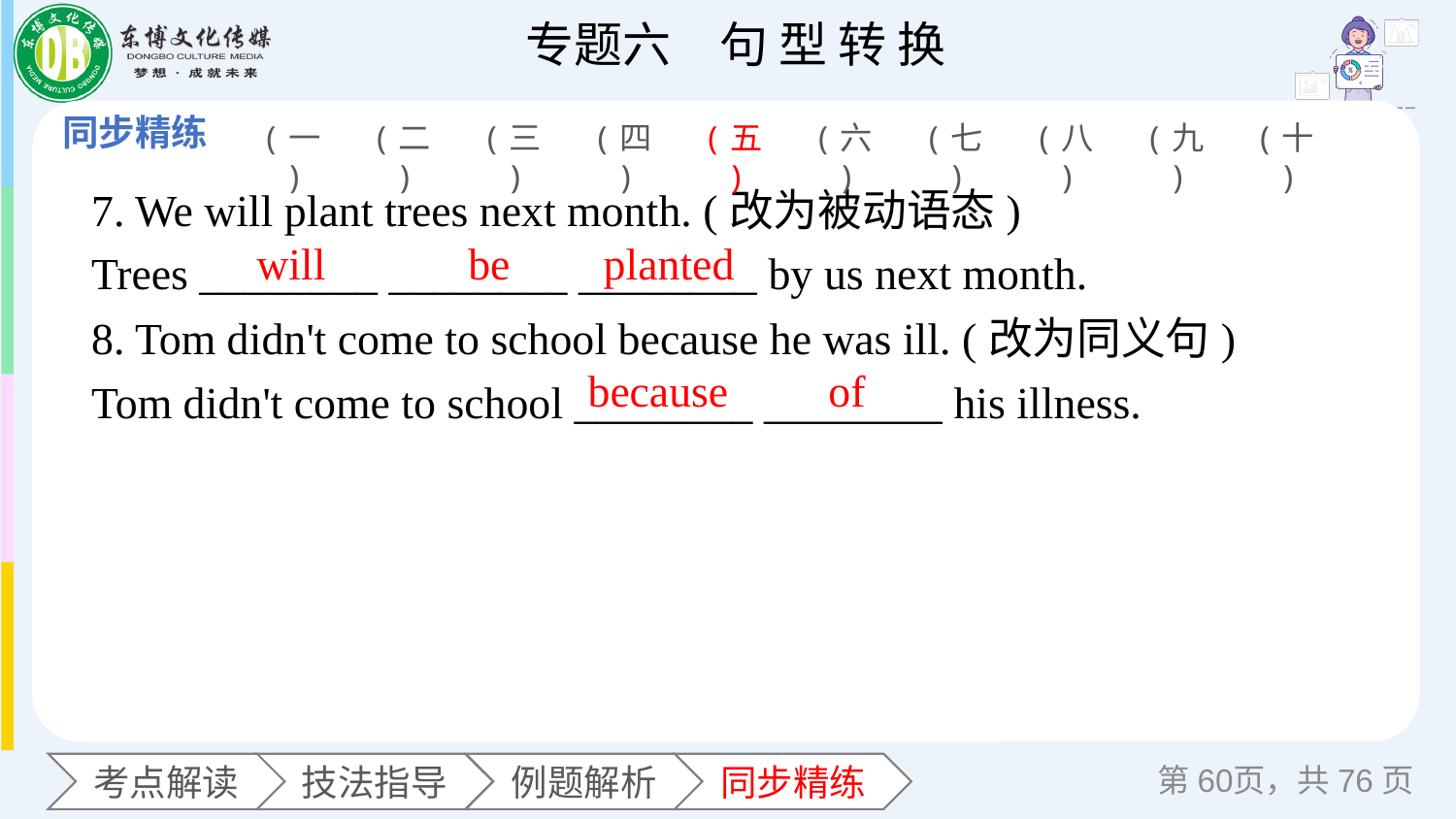

(一)
(二)
(三)
(四)
(五)
(六)
(七)
(八)
(九)
(十)
7. We will plant trees next month. (改为被动语态)
Trees ________ ________ ________ by us next month.
8. Tom didn't come to school because he was ill. (改为同义句)
Tom didn't come to school ________ ________ his illness.
will
be
planted
because
of
第60页，共76页